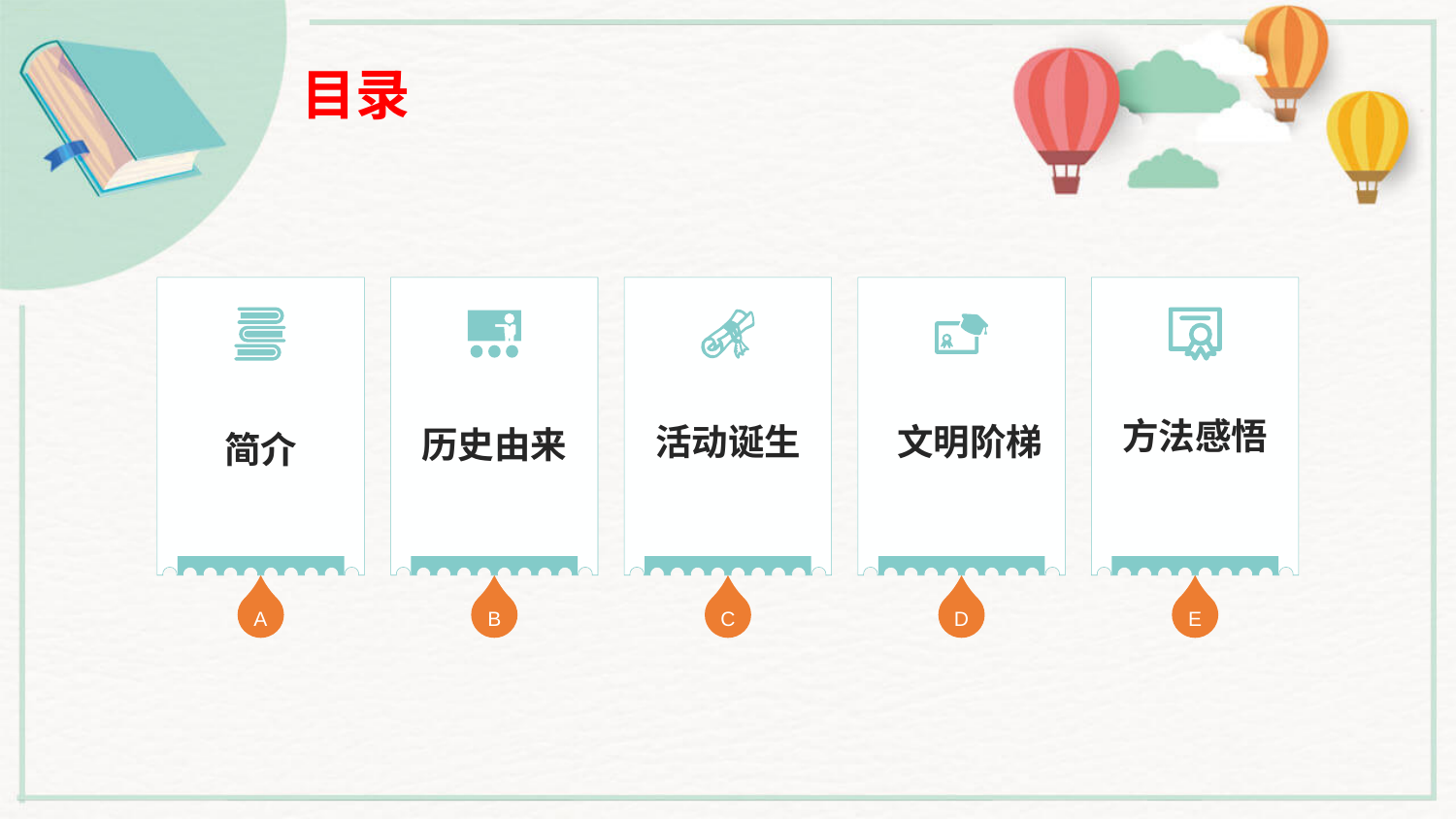

行业PPT模板http://www.ypppt.com/hangye/
目录

简介
活动诞生
文明阶梯
历史由来
方法感悟

A
B
C
D
E